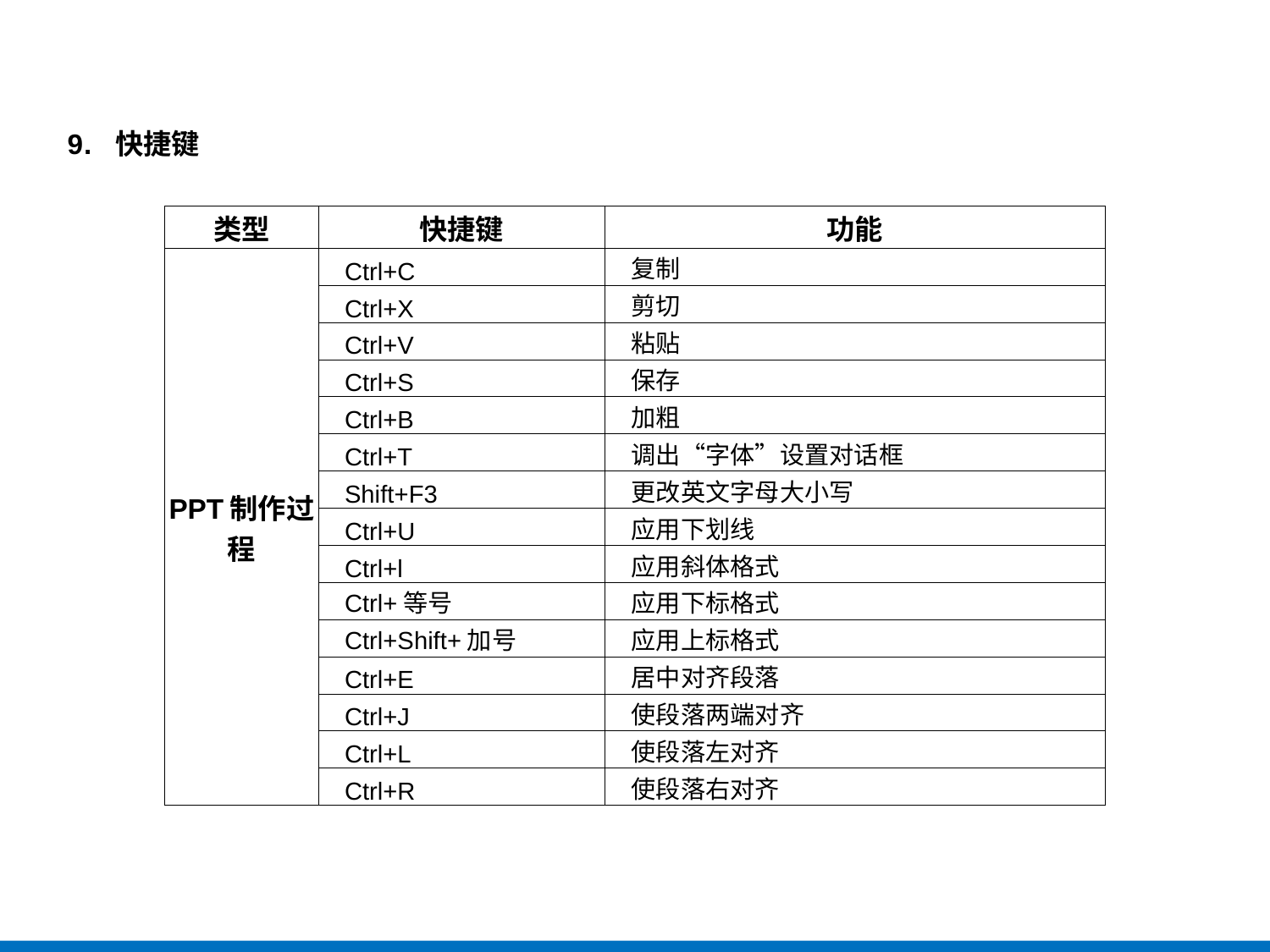

快捷键
| 类型 | 快捷键 | 功能 |
| --- | --- | --- |
| PPT制作过程 | Ctrl+C | 复制 |
|  | Ctrl+X | 剪切 |
|  | Ctrl+V | 粘贴 |
|  | Ctrl+S | 保存 |
|  | Ctrl+B | 加粗 |
|  | Ctrl+T | 调出“字体”设置对话框 |
|  | Shift+F3 | 更改英文字母大小写 |
|  | Ctrl+U | 应用下划线 |
|  | Ctrl+l | 应用斜体格式 |
|  | Ctrl+等号 | 应用下标格式 |
|  | Ctrl+Shift+加号 | 应用上标格式 |
|  | Ctrl+E | 居中对齐段落 |
|  | Ctrl+J | 使段落两端对齐 |
|  | Ctrl+L | 使段落左对齐 |
|  | Ctrl+R | 使段落右对齐 |